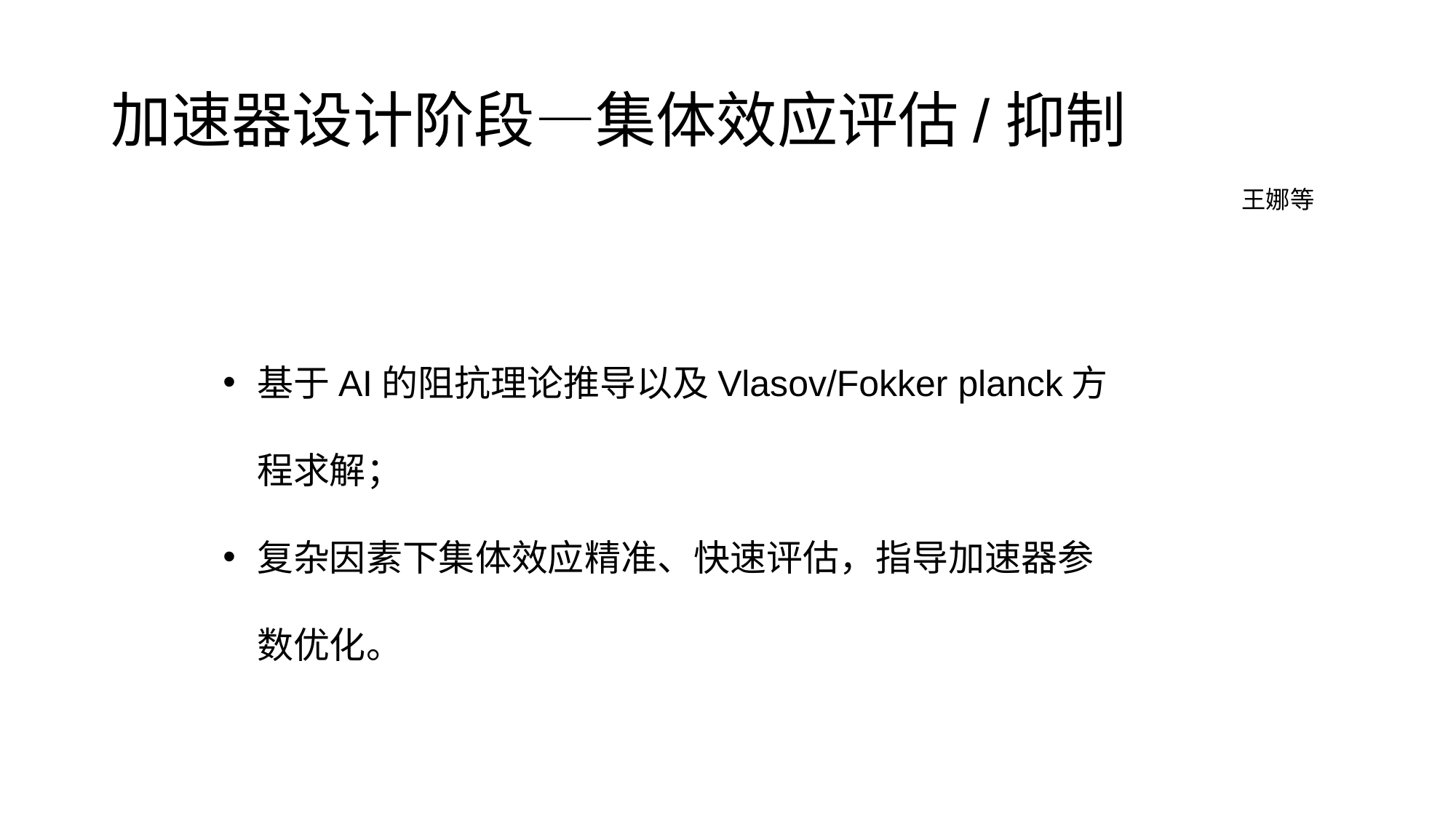

# 加速器设计阶段—集体效应评估/抑制
王娜等
基于AI的阻抗理论推导以及Vlasov/Fokker planck方程求解；
复杂因素下集体效应精准、快速评估，指导加速器参数优化。